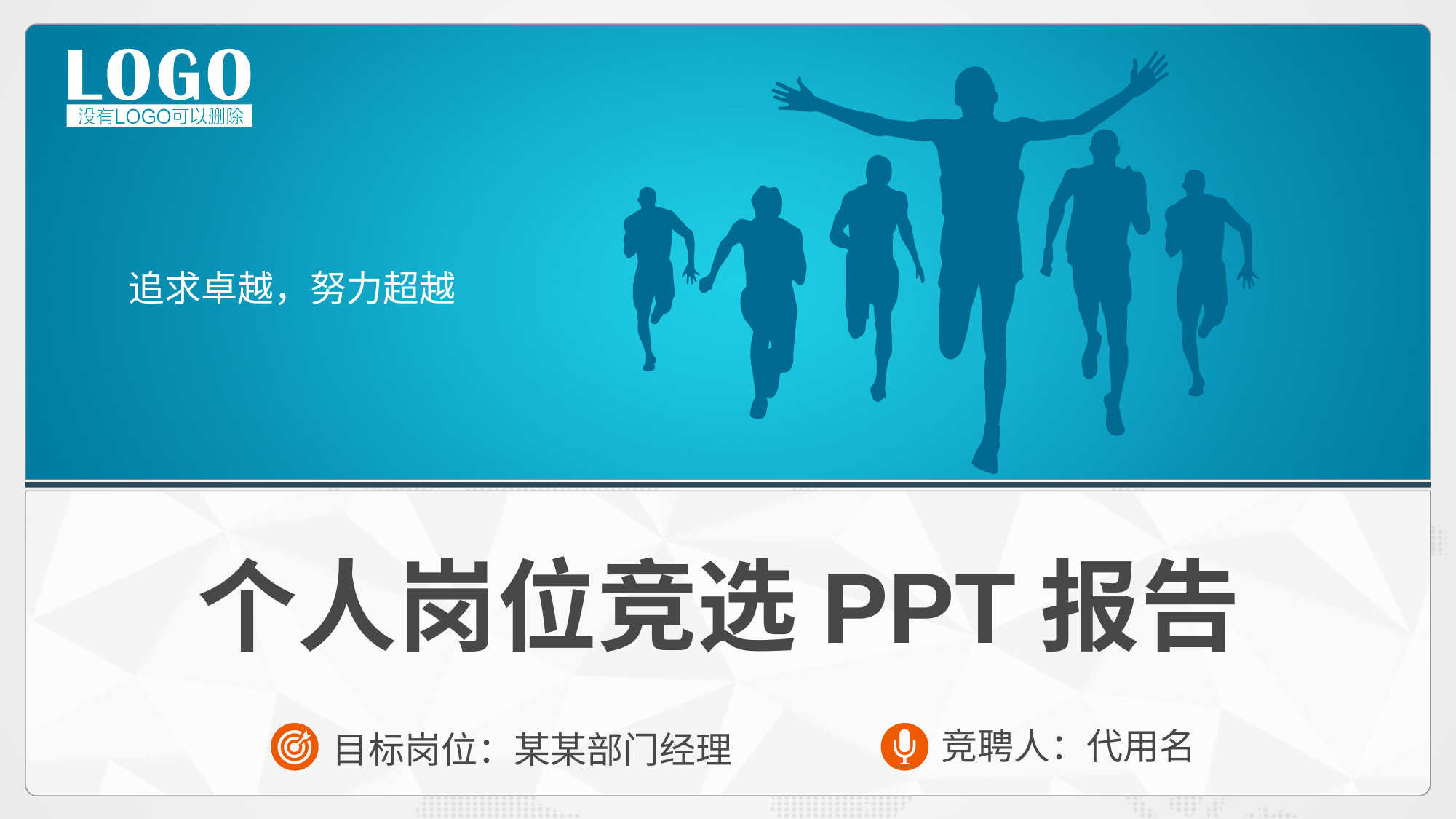

追求卓越，努力超越

个人岗位竞选PPT报告

竞聘人：代用名
目标岗位：某某部门经理